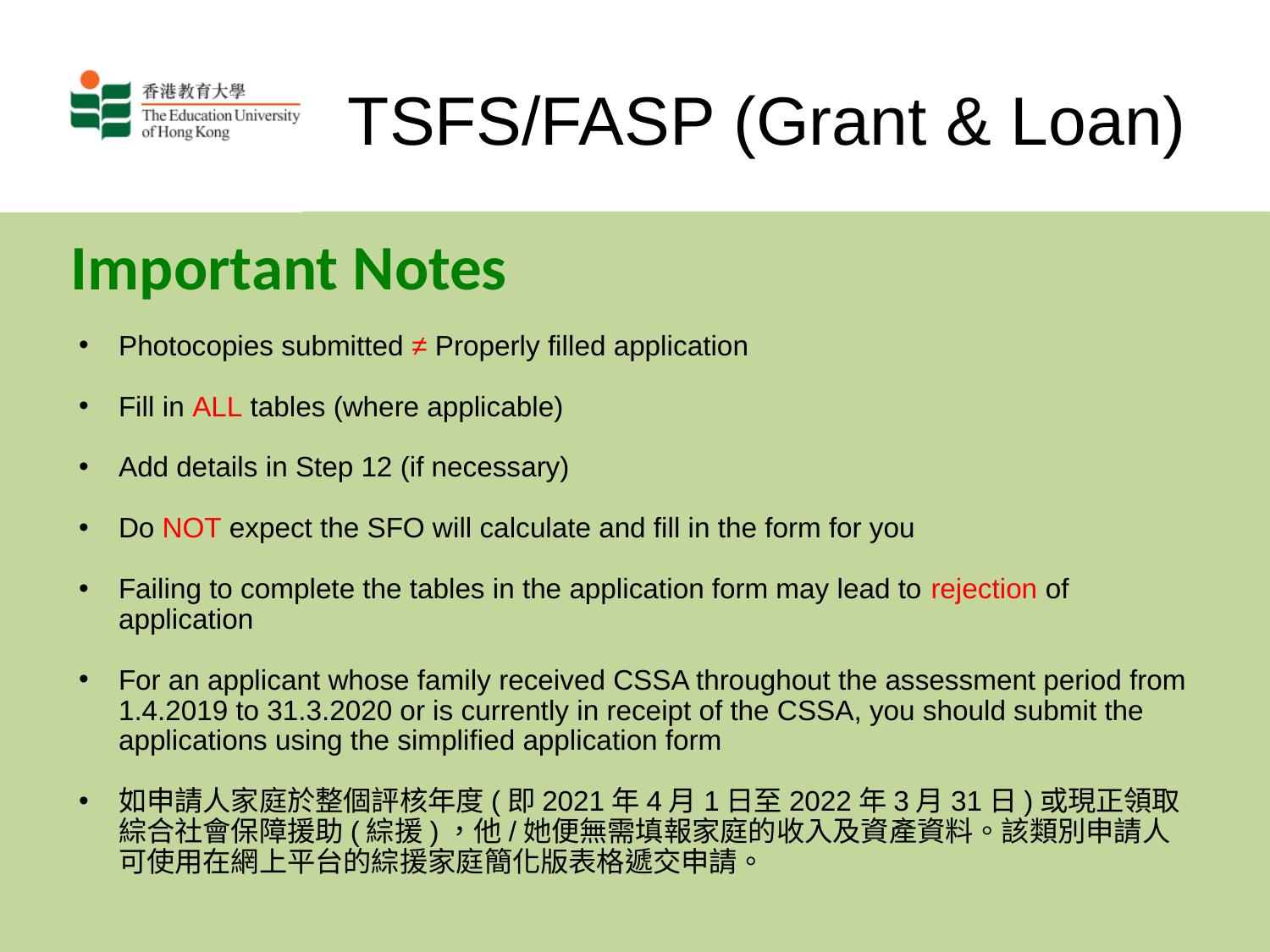

# TSFS/FASP (Grant & Loan)
Important Notes
Photocopies submitted ≠ Properly filled application

Fill in ALL tables (where applicable)

Add details in Step 12 (if necessary)

Do NOT expect the SFO will calculate and fill in the form for you

Failing to complete the tables in the application form may lead to rejection of application

For an applicant whose family received CSSA throughout the assessment period from 1.4.2019 to 31.3.2020 or is currently in receipt of the CSSA, you should submit the applications using the simplified application form
如申請人家庭於整個評核年度(即2021年4月1日至2022年3月31日)或現正領取綜合社會保障援助(綜援)，他/她便無需填報家庭的收入及資產資料。該類別申請人可使用在網上平台的綜援家庭簡化版表格遞交申請。